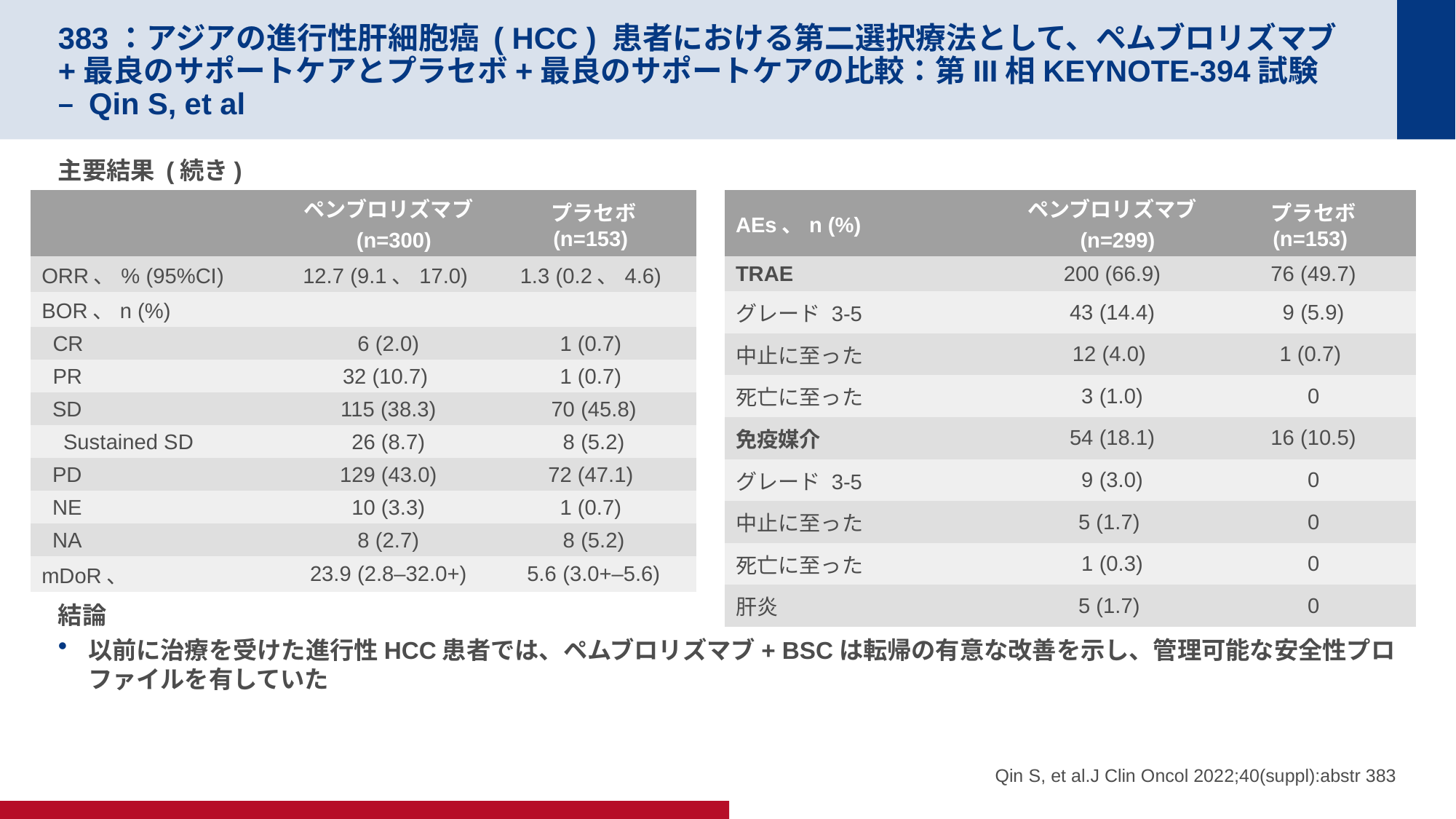

# 383：アジアの進行性肝細胞癌 ( HCC ) 患者における第二選択療法として、ペムブロリズマブ+最良のサポートケアとプラセボ+最良のサポートケアの比較：第III相KEYNOTE-394試験 – Qin S, et al
主要結果 (続き)
結論
以前に治療を受けた進行性HCC患者では、ペムブロリズマブ+ BSCは転帰の有意な改善を示し、管理可能な安全性プロファイルを有していた
|  | ペンブロリズマブ (n=300) | プラセボ (n=153) |
| --- | --- | --- |
| ORR、% (95%CI) | 12.7 (9.1、17.0) | 1.3 (0.2、4.6) |
| BOR、n (%) |  |  |
| CR | 6 (2.0) | 1 (0.7) |
| PR | 32 (10.7) | 1 (0.7) |
| SD | 115 (38.3) | 70 (45.8) |
| Sustained SD | 26 (8.7) | 8 (5.2) |
| PD | 129 (43.0) | 72 (47.1) |
| NE | 10 (3.3) | 1 (0.7) |
| NA | 8 (2.7) | 8 (5.2) |
| mDoR、 | 23.9 (2.8–32.0+) | 5.6 (3.0+–5.6) |
| AEs、n (%) | ペンブロリズマブ (n=299) | プラセボ (n=153) |
| --- | --- | --- |
| TRAE | 200 (66.9) | 76 (49.7) |
| グレード 3-5 | 43 (14.4) | 9 (5.9) |
| 中止に至った | 12 (4.0) | 1 (0.7) |
| 死亡に至った | 3 (1.0) | 0 |
| 免疫媒介 | 54 (18.1) | 16 (10.5) |
| グレード 3-5 | 9 (3.0) | 0 |
| 中止に至った | 5 (1.7) | 0 |
| 死亡に至った | 1 (0.3) | 0 |
| 肝炎 | 5 (1.7) | 0 |
Qin S, et al.J Clin Oncol 2022;40(suppl):abstr 383